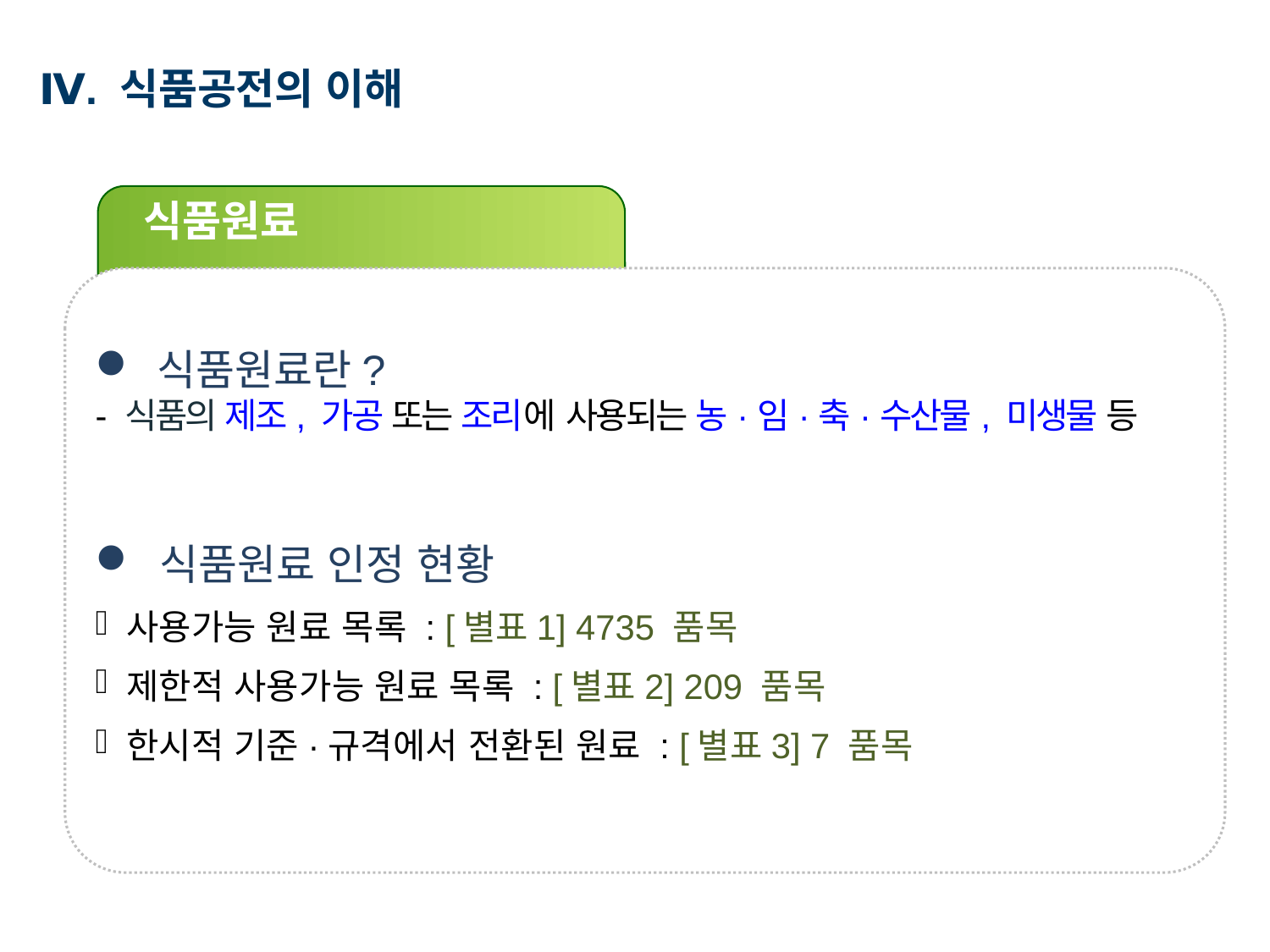

Ⅳ. 식품공전의 이해
식품원료
 식품원료란?
- 식품의 제조, 가공 또는 조리에 사용되는 농·임·축·수산물, 미생물 등

 식품원료 인정 현황
 사용가능 원료 목록 : [별표1] 4735 품목
 제한적 사용가능 원료 목록 : [별표2] 209 품목
 한시적 기준·규격에서 전환된 원료 : [별표3] 7 품목